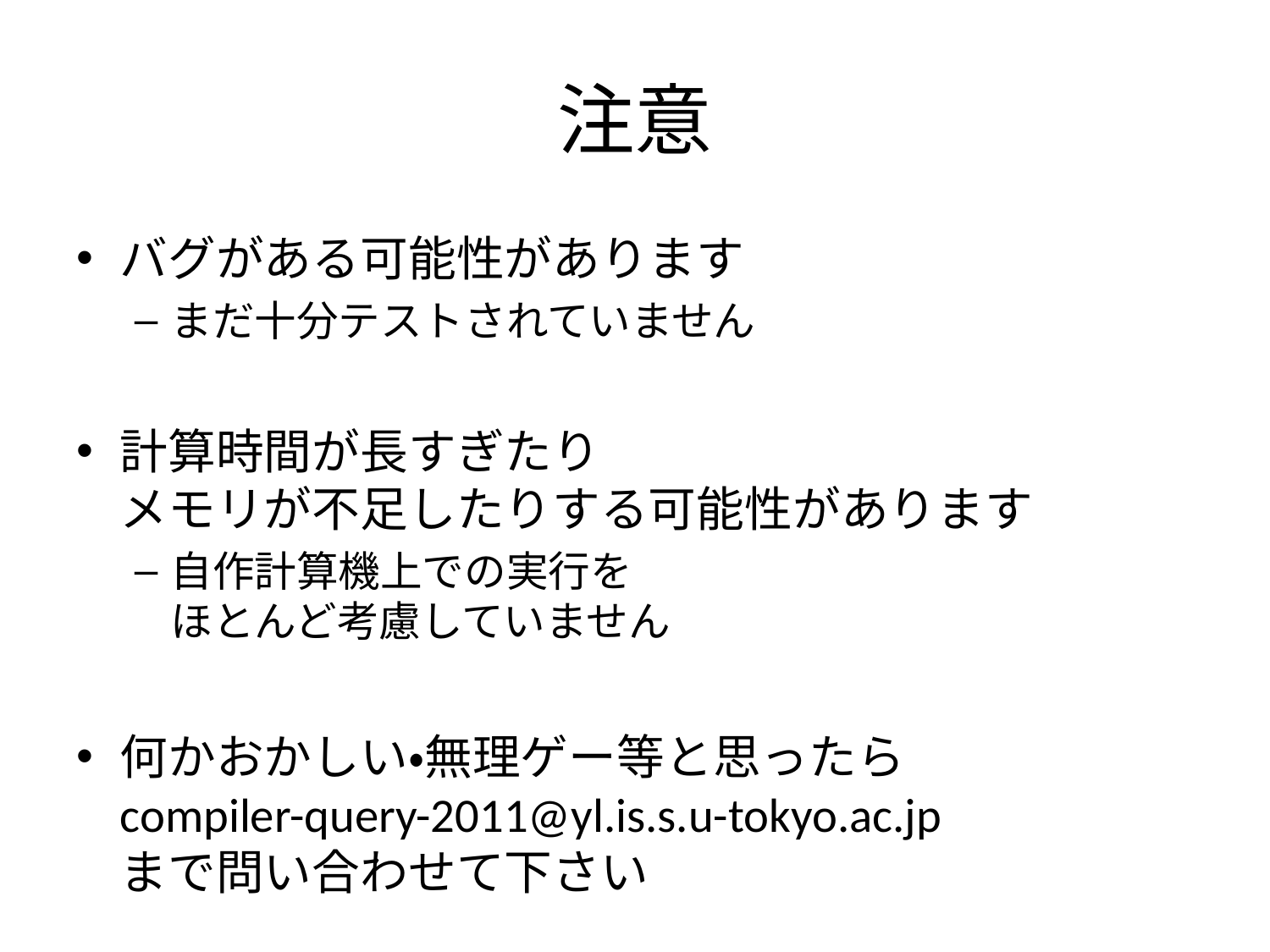

# 注意
バグがある可能性があります
まだ十分テストされていません

計算時間が長すぎたり
メモリが不足したりする可能性があります
自作計算機上での実行を
ほとんど考慮していません

何かおかしい・無理ゲー等と思ったら
compiler-query-2011@yl.is.s.u-tokyo.ac.jp
まで問い合わせて下さい